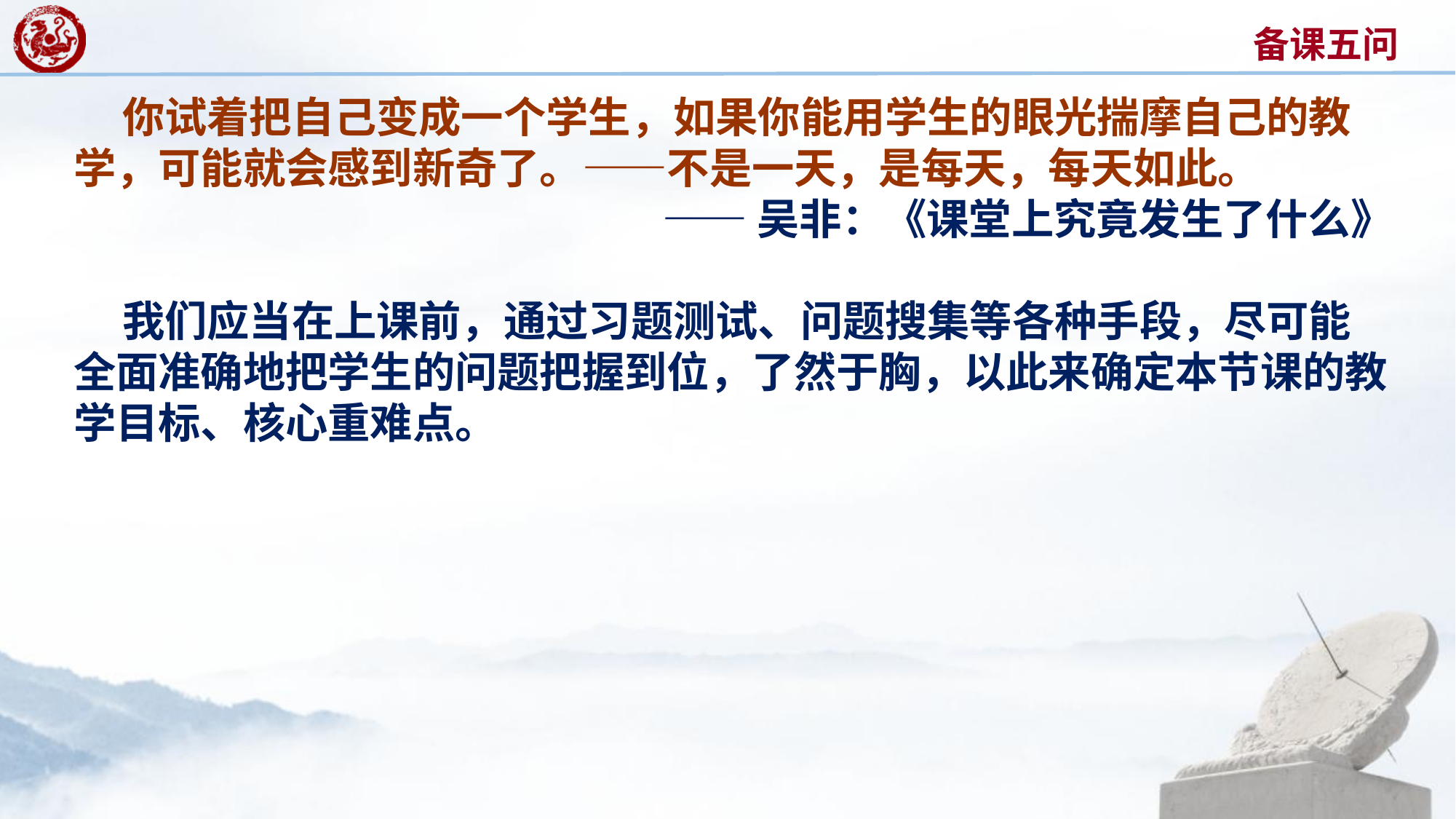

你试着把自己变成一个学生，如果你能用学生的眼光揣摩自己的教学，可能就会感到新奇了。——不是一天，是每天，每天如此。
——吴非：《课堂上究竟发生了什么》

    我们应当在上课前，通过习题测试、问题搜集等各种手段，尽可能全面准确地把学生的问题把握到位，了然于胸，以此来确定本节课的教学目标、核心重难点。